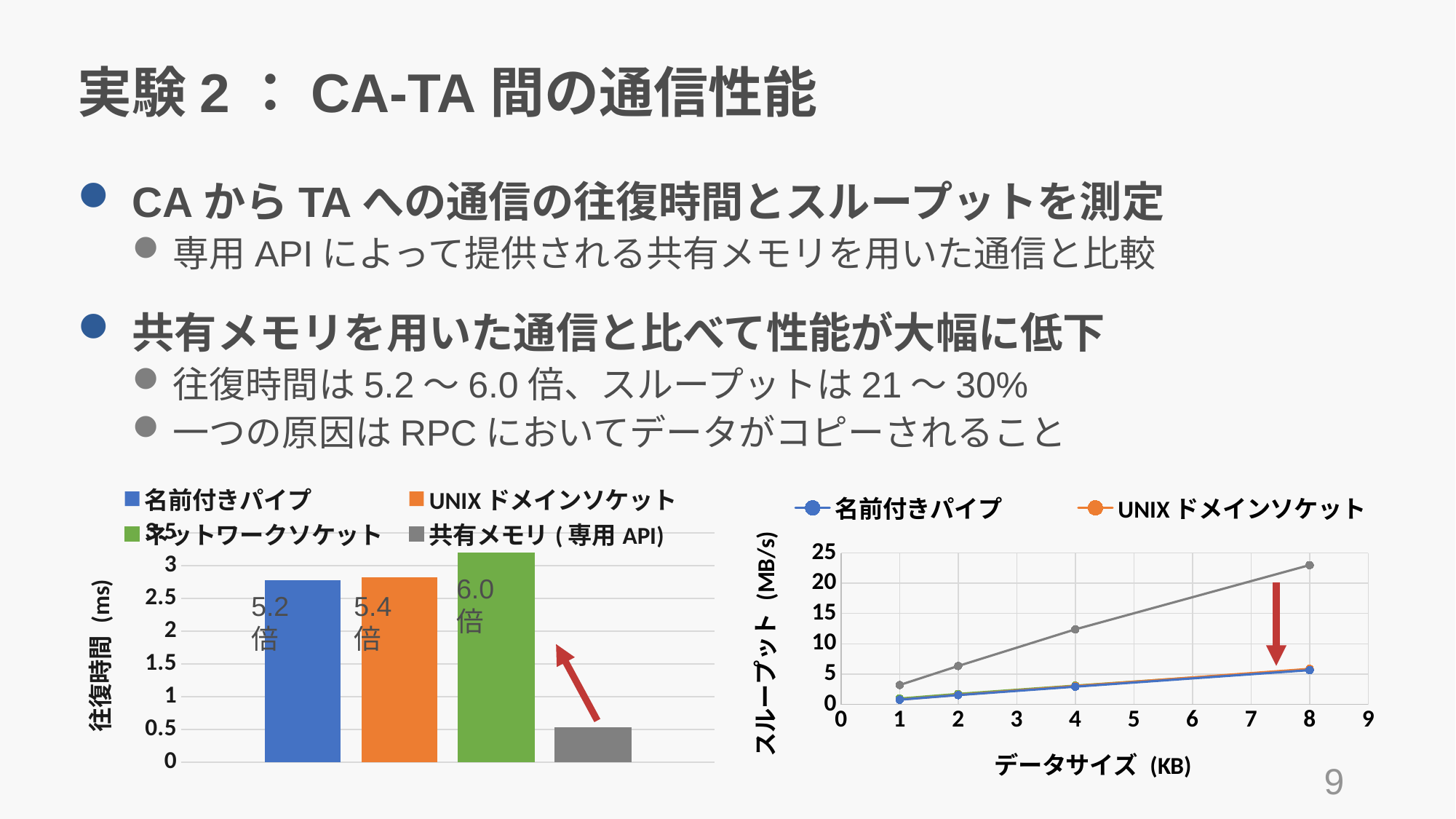

# 実験2：CA-TA間の通信性能
CAからTAへの通信の往復時間とスループットを測定
専用APIによって提供される共有メモリを用いた通信と比較
共有メモリを用いた通信と比べて性能が大幅に低下
往復時間は5.2〜6.0倍、スループットは21〜30%
一つの原因はRPCにおいてデータがコピーされること

### Chart

| Category | 名前付きパイプ | UNIXドメインソケット | ネットワークソケット | 共有メモリ(専用API) |
|---|---|---|---|---|

### Chart

| Category | 名前付きパイプ | UNIXドメインソケット | ネットワークソケット | 共有メモリ(専用API) |
|---|---|---|---|---|
6.0倍
5.2倍
5.4倍